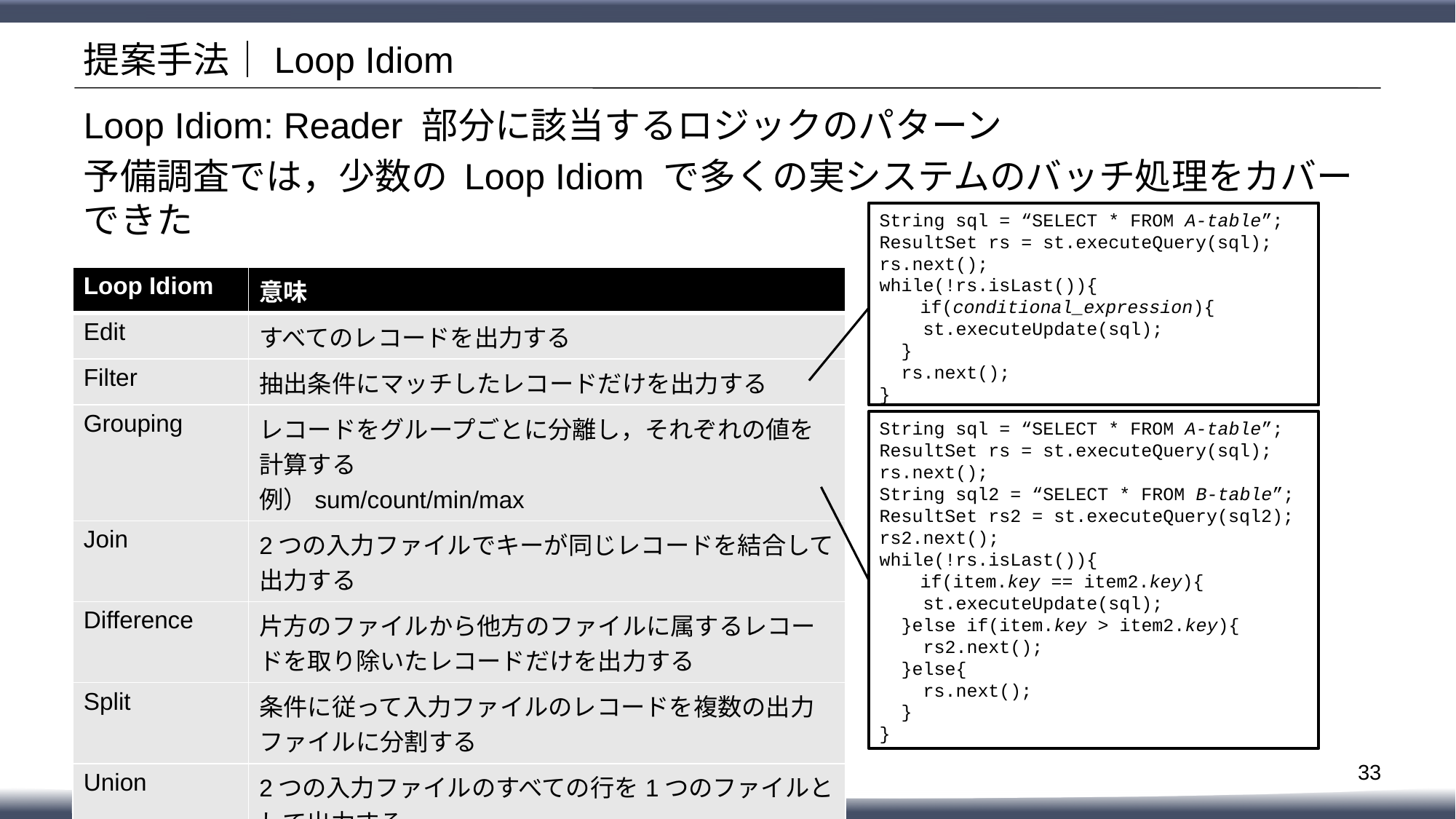

# 提案手法｜Loop Idiom
Loop Idiom: Reader 部分に該当するロジックのパターン
予備調査では，少数の Loop Idiom で多くの実システムのバッチ処理をカバーできた
String sql = “SELECT * FROM A-table”;
ResultSet rs = st.executeQuery(sql);
rs.next();
while(!rs.isLast()){
　　if(conditional_expression){
    st.executeUpdate(sql);
  }
  rs.next();
}

| Loop Idiom | 意味 |
| --- | --- |
| Edit | すべてのレコードを出力する |
| Filter | 抽出条件にマッチしたレコードだけを出力する |
| Grouping | レコードをグループごとに分離し，それぞれの値を計算する 例）sum/count/min/max |
| Join | 2つの入力ファイルでキーが同じレコードを結合して出力する |
| Difference | 片方のファイルから他方のファイルに属するレコードを取り除いたレコードだけを出力する |
| Split | 条件に従って入力ファイルのレコードを複数の出力ファイルに分割する |
| Union | 2つの入力ファイルのすべての行を1つのファイルとして出力する |
String sql = “SELECT * FROM A-table”;
ResultSet rs = st.executeQuery(sql);
rs.next();
String sql2 = “SELECT * FROM B-table”;
ResultSet rs2 = st.executeQuery(sql2);
rs2.next();
while(!rs.isLast()){
　　if(item.key == item2.key){
    st.executeUpdate(sql);
  }else if(item.key > item2.key){
    rs2.next();
  }else{
    rs.next();
  }
}

33